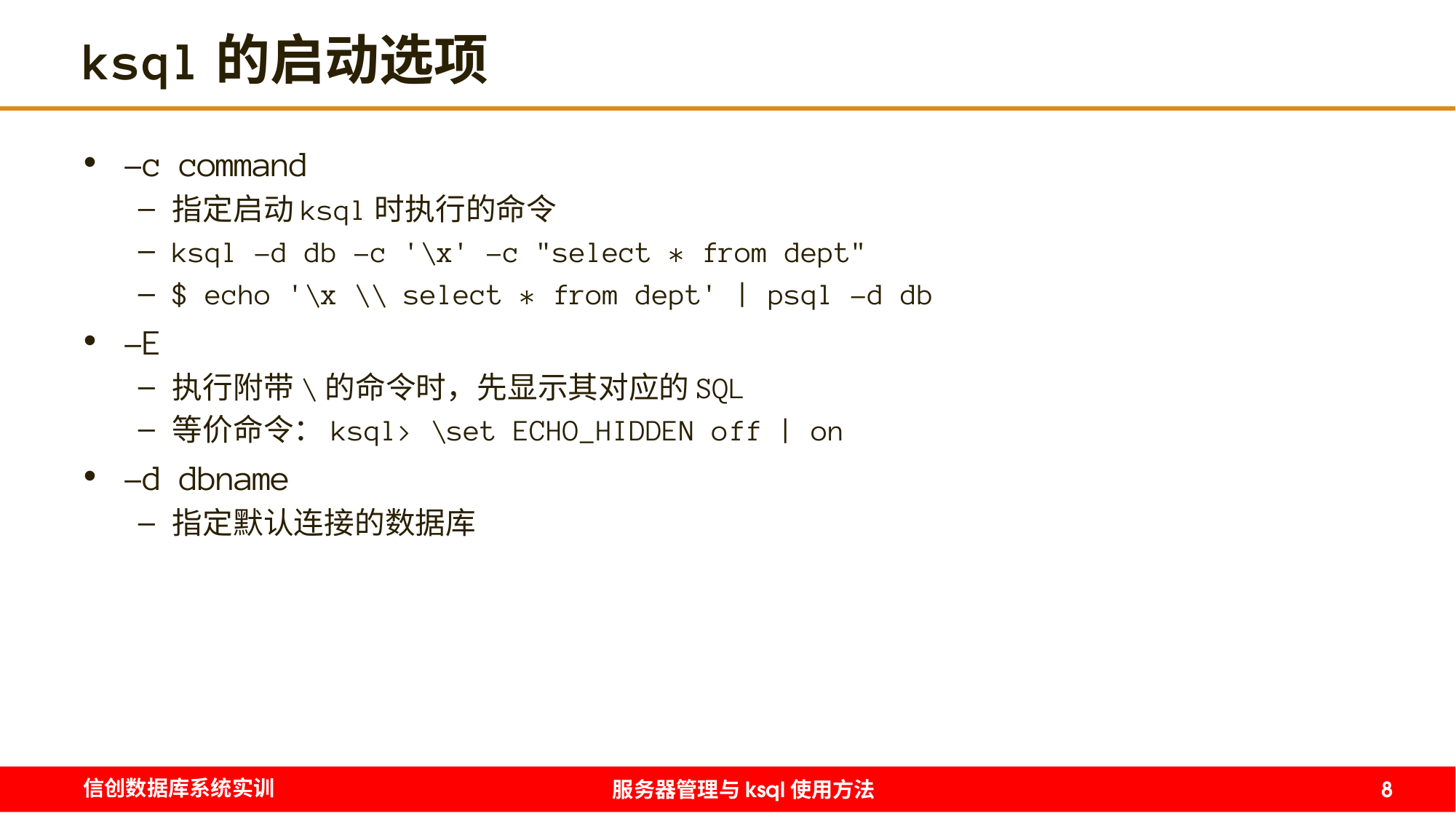

# ksql的启动选项
-c command
指定启动ksql时执行的命令
ksql -d db -c '\x' -c "select * from dept"
$ echo '\x \\ select * from dept' | psql -d db
-E
执行附带\的命令时，先显示其对应的SQL
等价命令：ksql> \set ECHO_HIDDEN off | on
-d dbname
指定默认连接的数据库